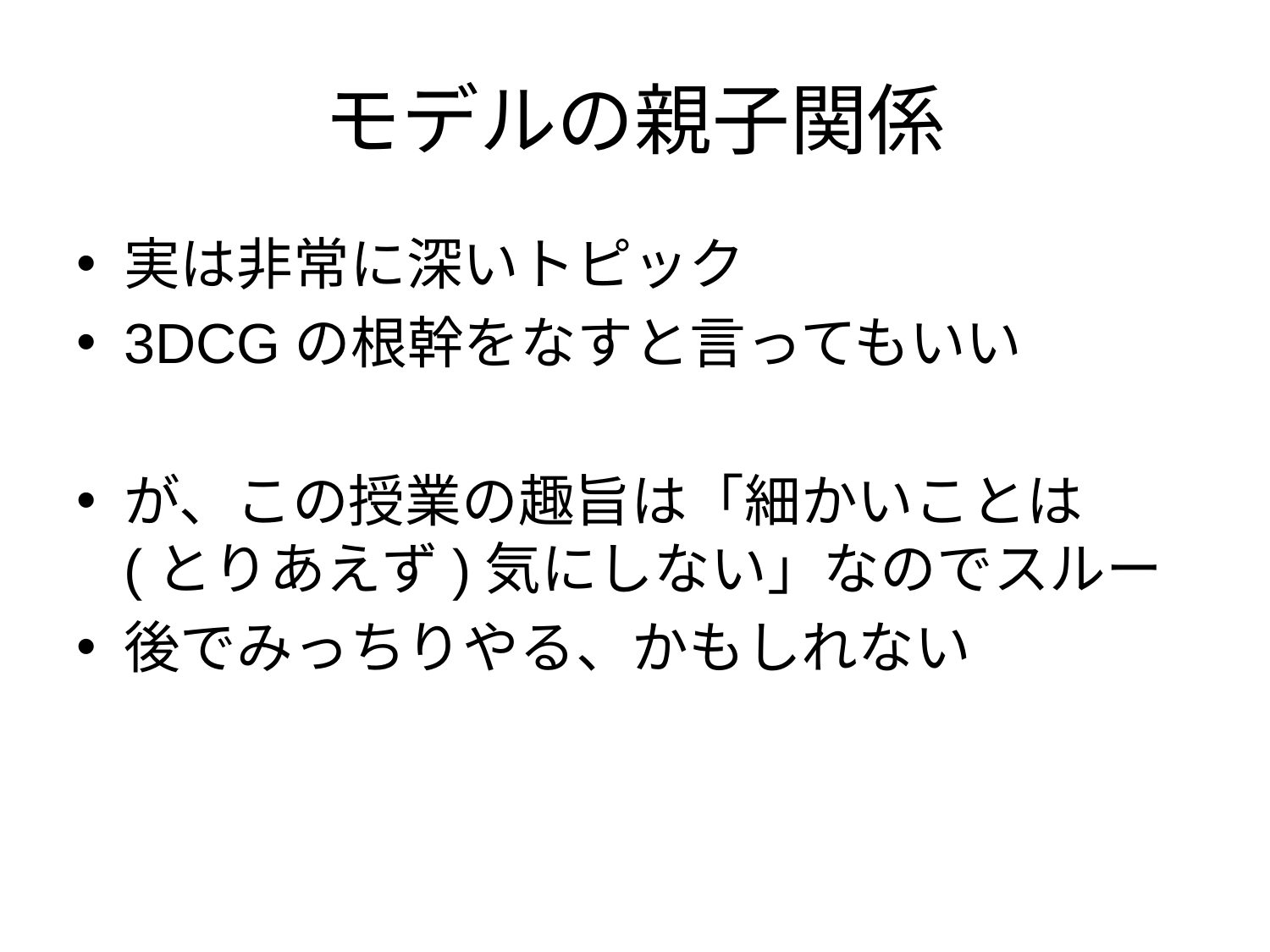

# モデルの親子関係
実は非常に深いトピック
3DCGの根幹をなすと言ってもいい

が、この授業の趣旨は「細かいことは
(とりあえず)気にしない」なのでスルー
後でみっちりやる、かもしれない